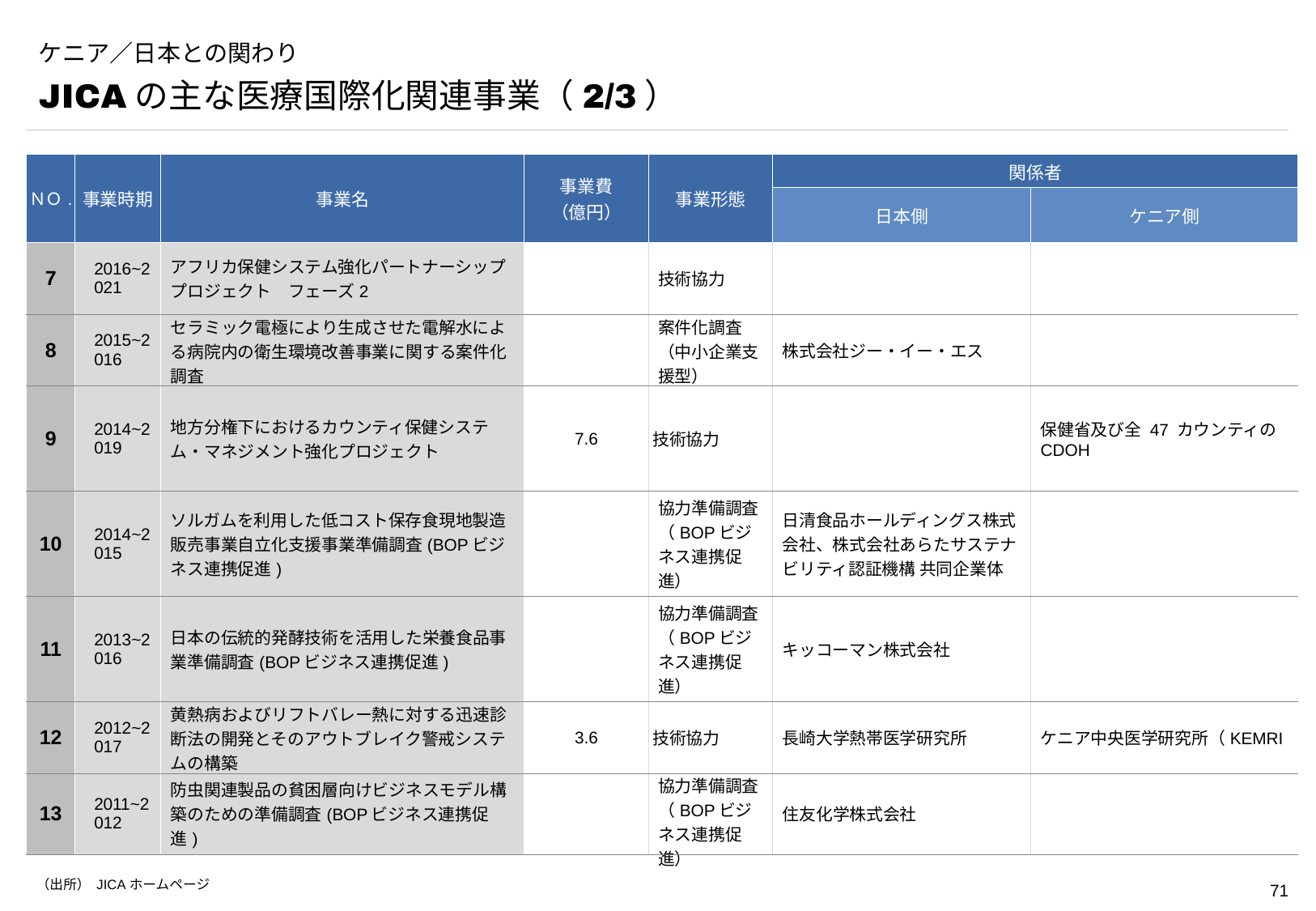

# ケニア／日本との関わり
JICAの主な医療国際化関連事業（2/3）
| ＮＯ. | 事業時期 | 事業名 | 事業費 （億円） | 事業形態 | 関係者 |  |
| --- | --- | --- | --- | --- | --- | --- |
|  |  |  |  |  | 日本側 | ケニア側 |
| 7 | 2016~2021 | アフリカ保健システム強化パートナーシッププロジェクト　フェーズ2 |  | 技術協力 |  |  |
| 8 | 2015~2016 | セラミック電極により生成させた電解水による病院内の衛生環境改善事業に関する案件化調査 |  | 案件化調査（中小企業支援型） | 株式会社ジー・イー・エス |  |
| 9 | 2014~2019 | 地方分権下におけるカウンティ保健システム・マネジメント強化プロジェクト | 7.6 | 技術協力 |  | 保健省及び全 47 カウンティの CDOH |
| 10 | 2014~2015 | ソルガムを利用した低コスト保存食現地製造販売事業自立化支援事業準備調査(BOPビジネス連携促進) |  | 協力準備調査（BOPビジネス連携促進） | 日清食品ホールディングス株式会社、株式会社あらたサステナビリティ認証機構 共同企業体 |  |
| 11 | 2013~2016 | 日本の伝統的発酵技術を活用した栄養食品事業準備調査(BOPビジネス連携促進) |  | 協力準備調査（BOPビジネス連携促進） | キッコーマン株式会社 |  |
| 12 | 2012~2017 | 黄熱病およびリフトバレー熱に対する迅速診断法の開発とそのアウトブレイク警戒システムの構築 | 3.6 | 技術協力 | 長崎大学熱帯医学研究所 | ケニア中央医学研究所（KEMRI |
| 13 | 2011~2012 | 防虫関連製品の貧困層向けビジネスモデル構築のための準備調査(BOPビジネス連携促進) |  | 協力準備調査（BOPビジネス連携促進） | 住友化学株式会社 |  |
（出所） JICAホームページ